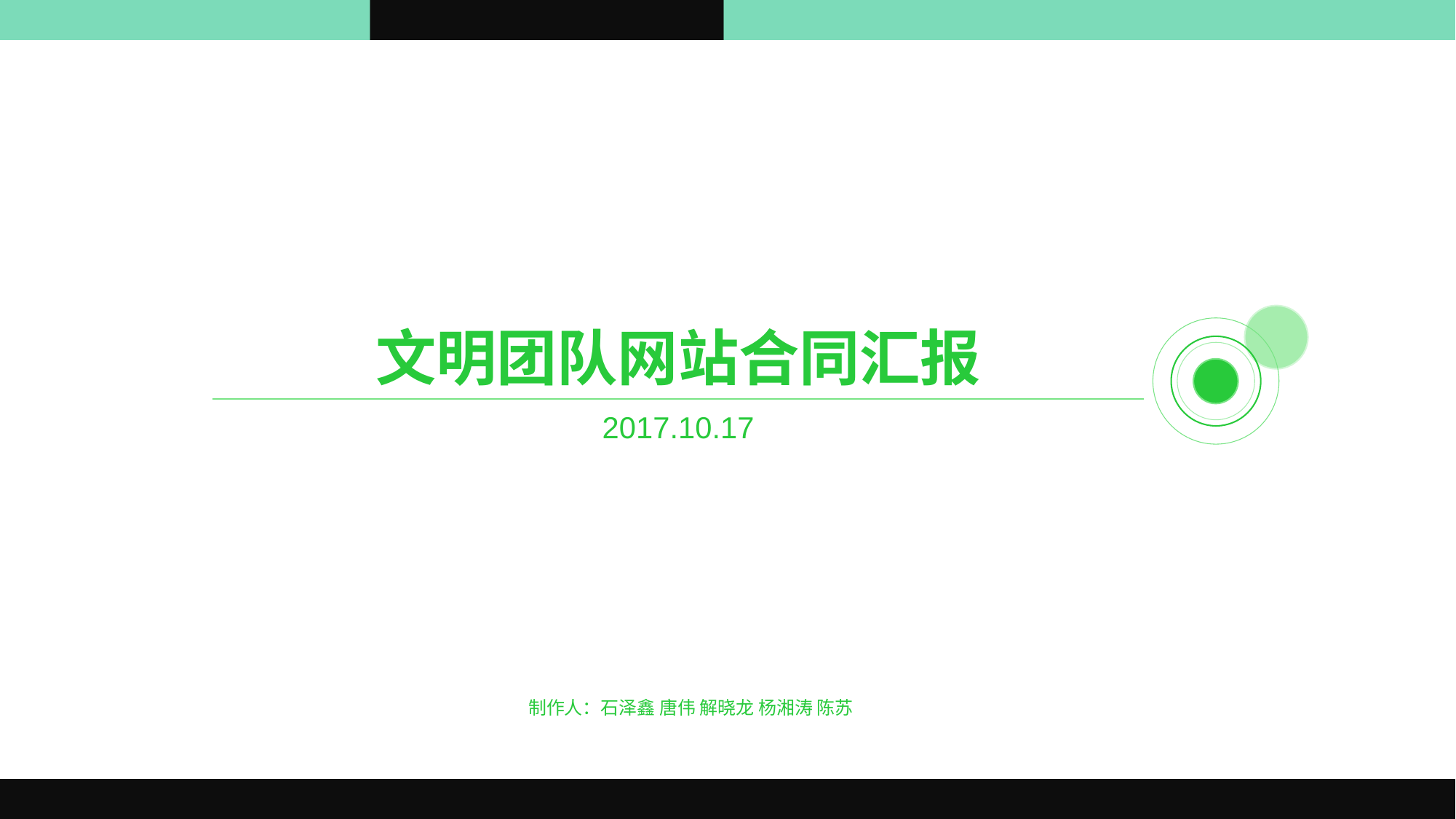

# 文明团队网站合同汇报
2017.10.17
制作人：石泽鑫 唐伟 解晓龙 杨湘涛 陈苏